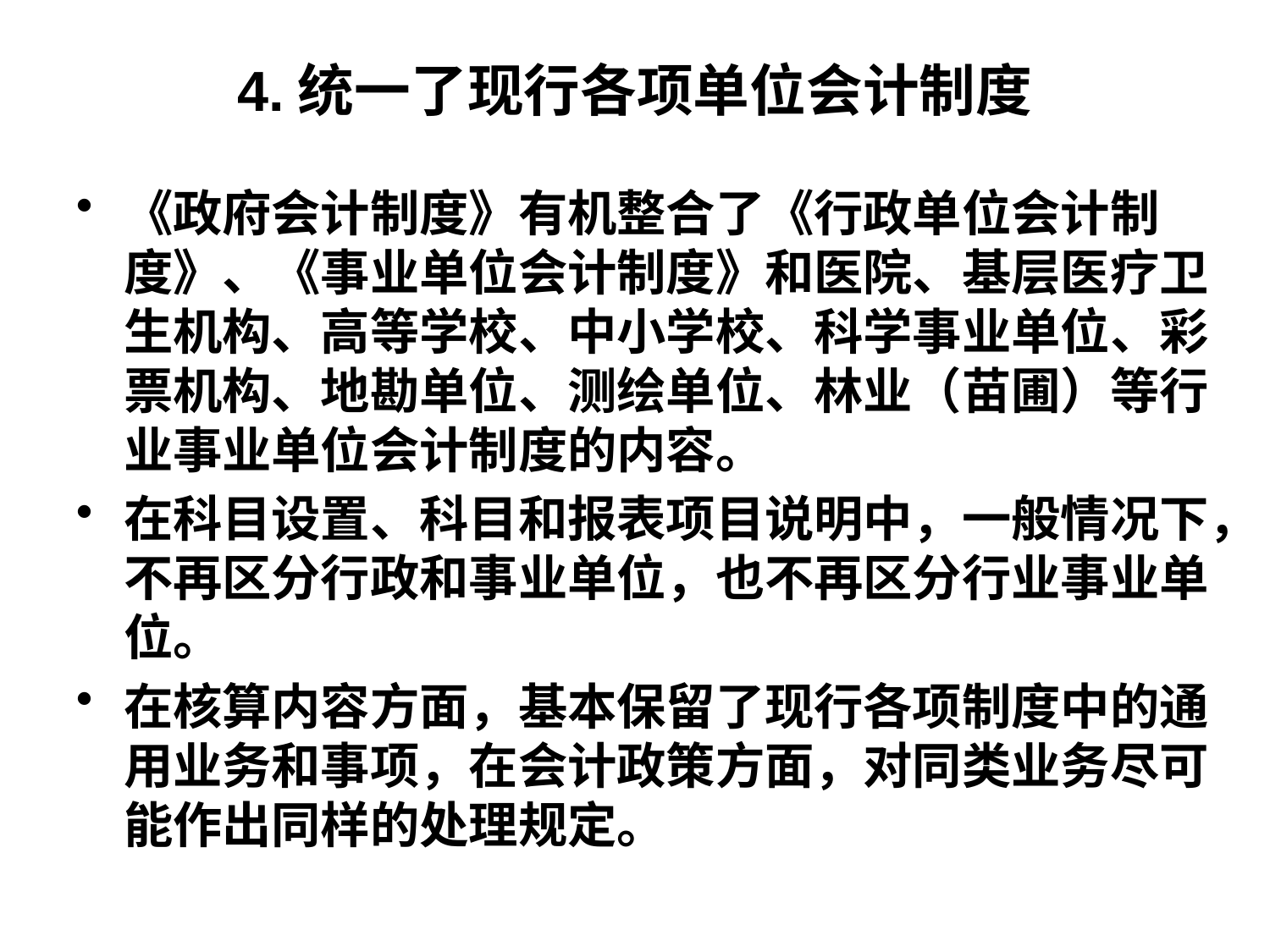

# 4.统一了现行各项单位会计制度
《政府会计制度》有机整合了《行政单位会计制度》、《事业单位会计制度》和医院、基层医疗卫生机构、高等学校、中小学校、科学事业单位、彩票机构、地勘单位、测绘单位、林业（苗圃）等行业事业单位会计制度的内容。
在科目设置、科目和报表项目说明中，一般情况下，不再区分行政和事业单位，也不再区分行业事业单位。
在核算内容方面，基本保留了现行各项制度中的通用业务和事项，在会计政策方面，对同类业务尽可能作出同样的处理规定。